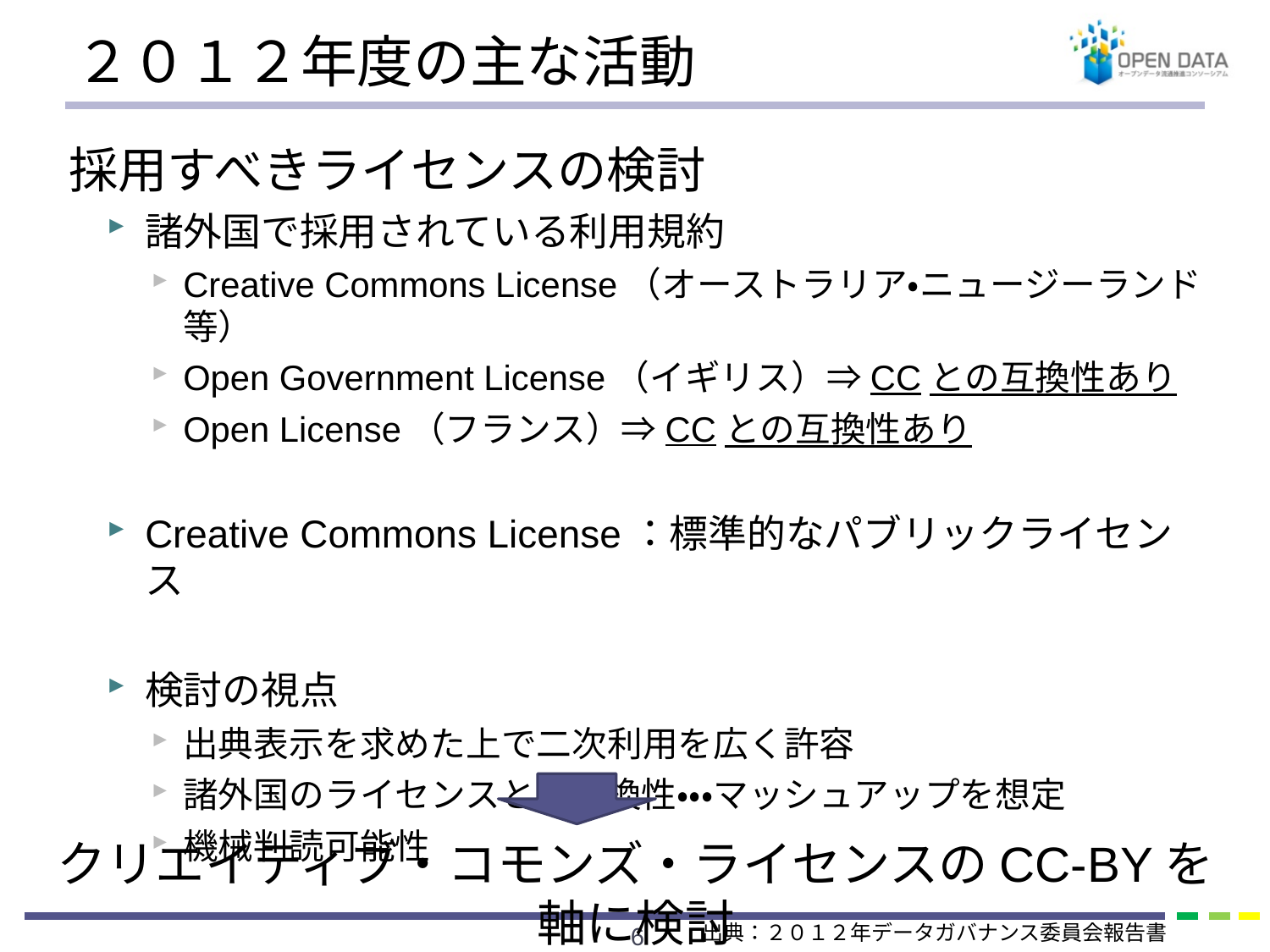

# ２０１２年度の主な活動
採用すべきライセンスの検討
諸外国で採用されている利用規約
Creative Commons License（オーストラリア・ニュージーランド等）
Open Government License（イギリス）⇒CCとの互換性あり
Open License（フランス）⇒CCとの互換性あり

Creative Commons License：標準的なパブリックライセンス

検討の視点
出典表示を求めた上で二次利用を広く許容
諸外国のライセンスとの互換性・・・マッシュアップを想定
機械判読可能性

クリエイティブ・コモンズ・ライセンスのCC-BYを軸に検討
出典：２０１２年データガバナンス委員会報告書
6